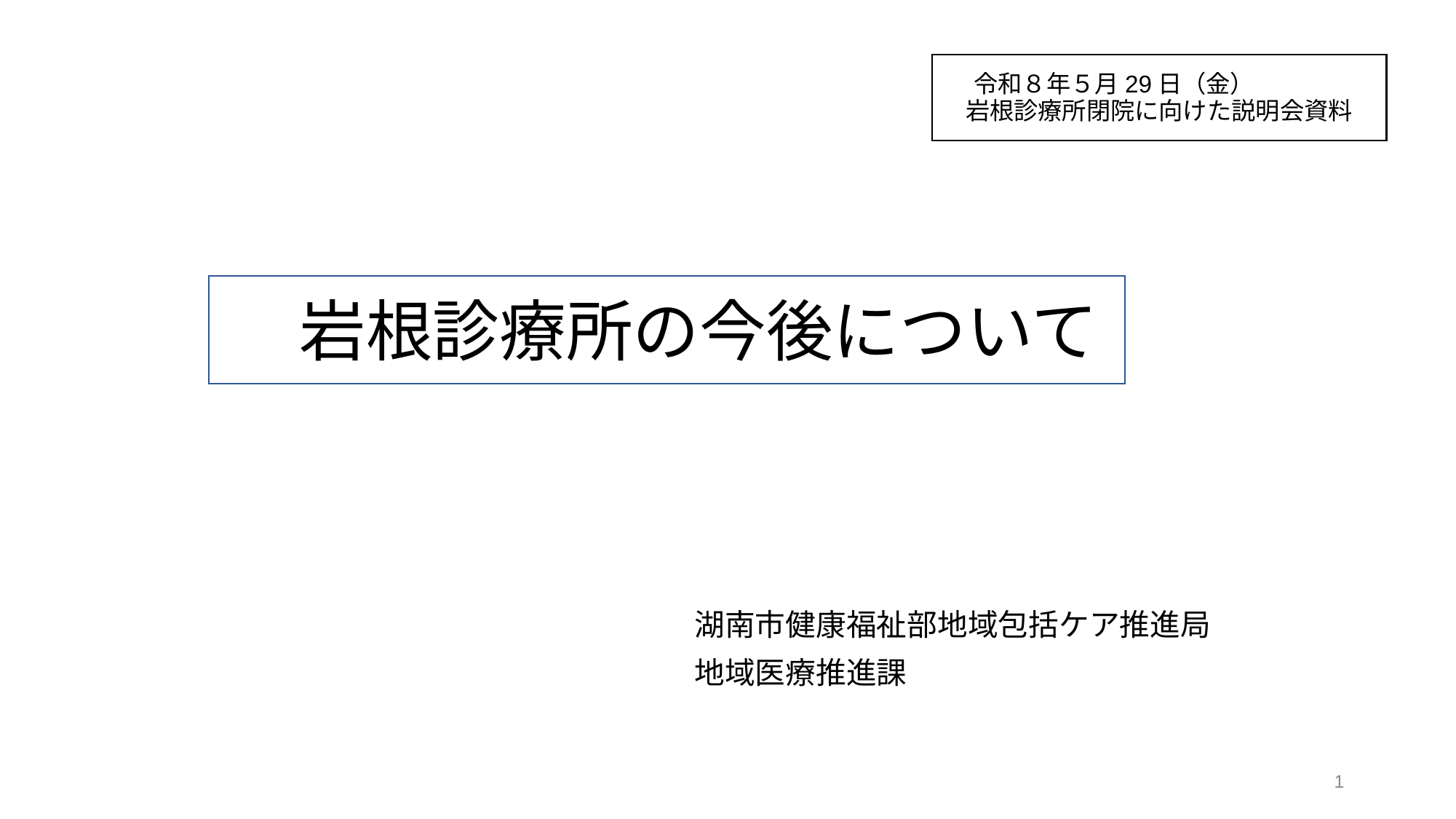

令和８年５月29日（金）
　　　　　　　　　　　　　　　　　　　　　　　　　　　　　岩根診療所閉院に向けた説明会資料

　　　　　　　岩根診療所の今後について

　　　　　　　　　　　　　　　　　　　　湖南市健康福祉部地域包括ケア推進局
　　　　　　　　　　　　　　　　　　　　地域医療推進課

1